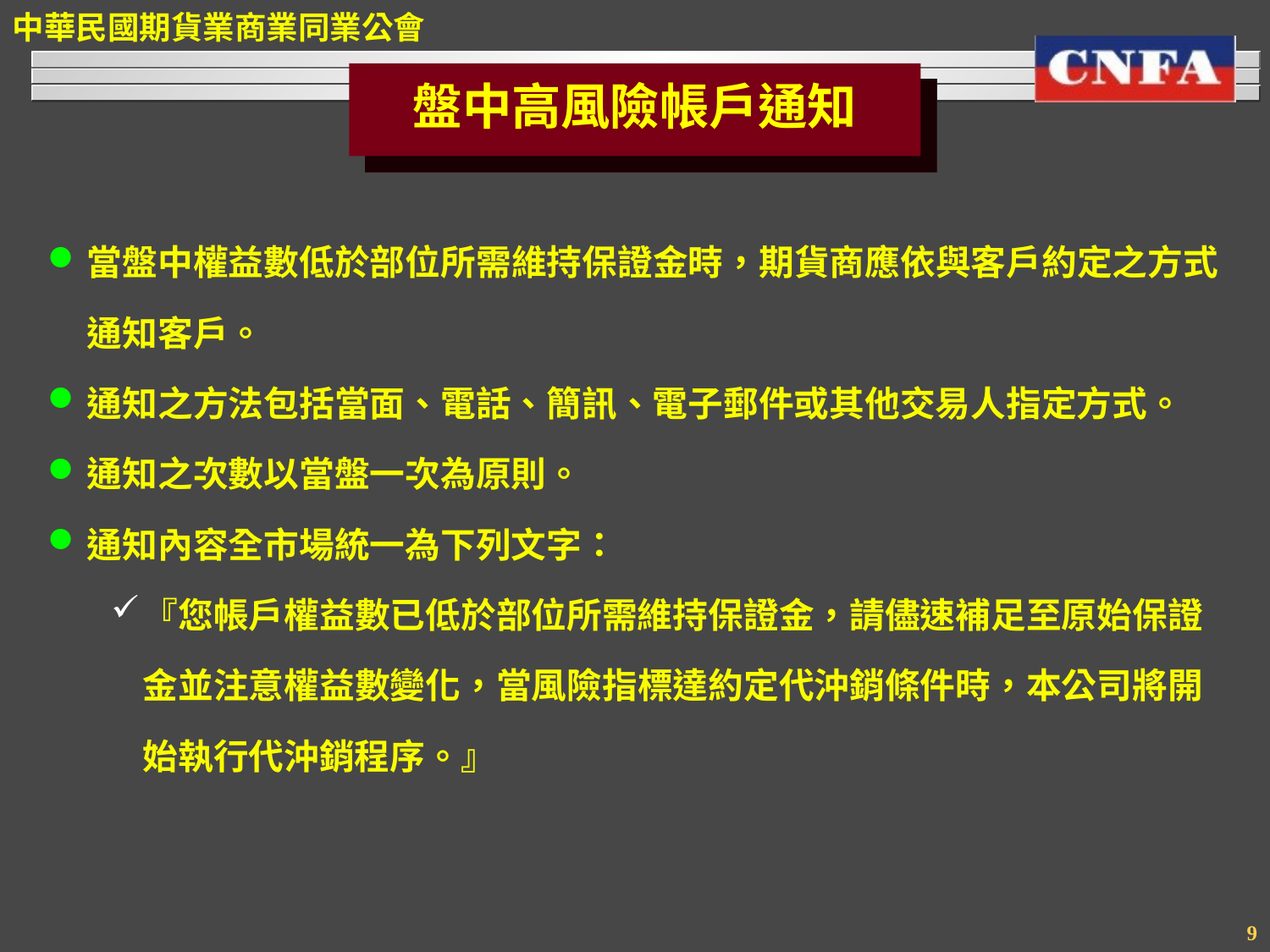

盤中高風險帳戶通知
當盤中權益數低於部位所需維持保證金時，期貨商應依與客戶約定之方式通知客戶。
通知之方法包括當面、電話、簡訊、電子郵件或其他交易人指定方式。
通知之次數以當盤一次為原則。
通知內容全市場統一為下列文字：
『您帳戶權益數已低於部位所需維持保證金，請儘速補足至原始保證金並注意權益數變化，當風險指標達約定代沖銷條件時，本公司將開始執行代沖銷程序。』